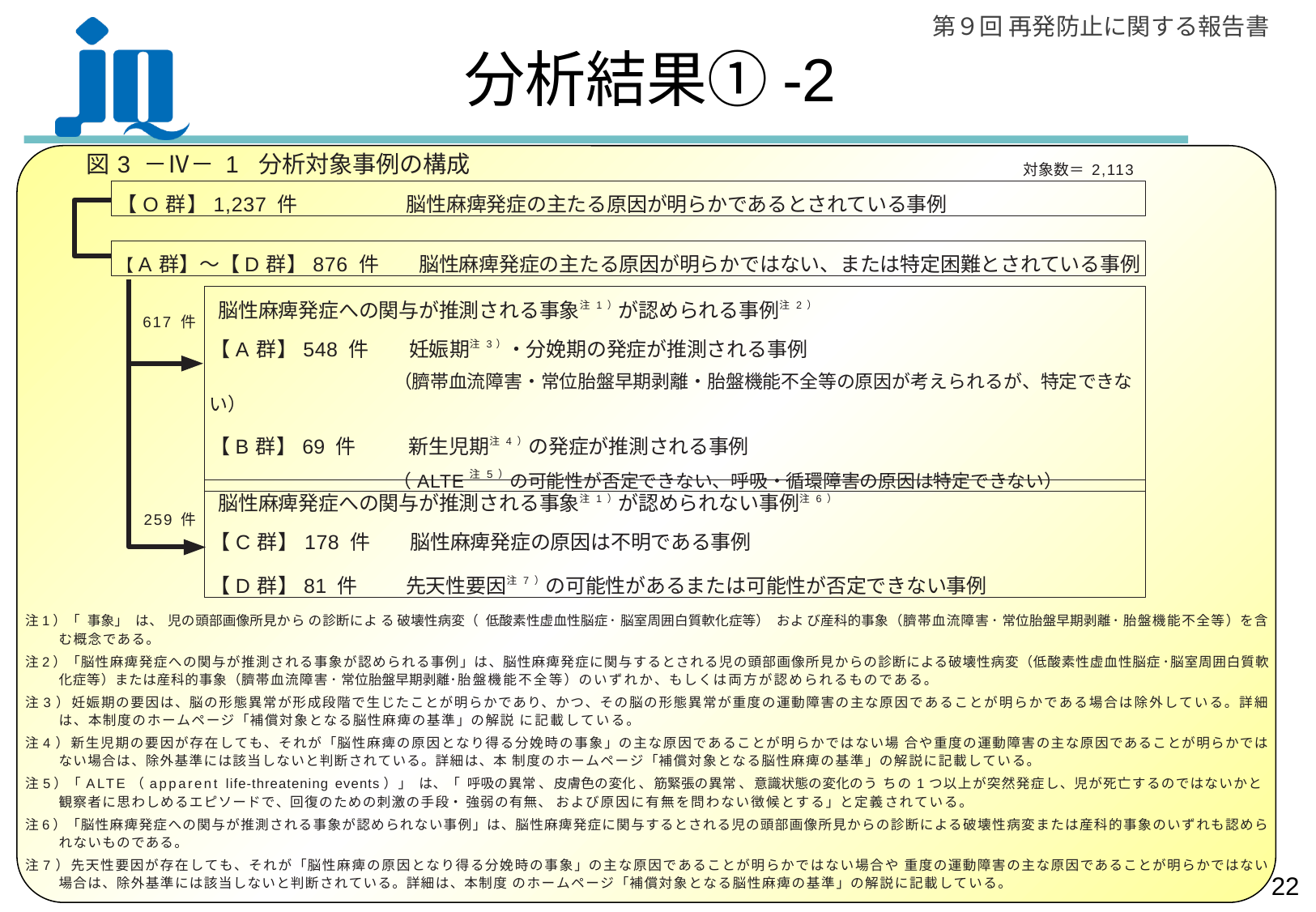

分析結果①-2

図3 －Ⅳ－ 1 分析対象事例の構成
対象数＝ 2,113
【O群】1,237 件　　　　　  脳性麻痺発症の主たる原因が明らかであるとされている事例

【A群】～【D群】876 件　　脳性麻痺発症の主たる原因が明らかではない、または特定困難とされている事例

脳性麻痺発症への関与が推測される事象注1）が認められる事例注2）
【A群】548 件　　妊娠期注3）・分娩期の発症が推測される事例
　　　　　　　　　　（臍帯血流障害・常位胎盤早期剥離・胎盤機能不全等の原因が考えられるが、特定できない）
【B群】69 件　　   新生児期注4）の発症が推測される事例
　　　　　　　　　  （ALTE注5）の可能性が否定できない、呼吸・循環障害の原因は特定できない）
617 件

脳性麻痺発症への関与が推測される事象注1）が認められない事例注6）
【C群】178 件　　脳性麻痺発症の原因は不明である事例
【D群】81 件　　  先天性要因注7）の可能性があるまたは可能性が否定できない事例
259 件

注1）「事象」は、児の頭部画像所見からの診断による破壊性病変（低酸素性虚血性脳症･ 脳室周囲白質軟化症等）および産科的事象（臍帯血流障害･ 常位胎盤早期剥離･ 胎盤機能不全等）を含む概念である。
注2）「脳性麻痺発症への関与が推測される事象が認められる事例」は、脳性麻痺発症に関与するとされる児の頭部画像所見からの診断による破壊性病変（低酸素性虚血性脳症･脳室周囲白質軟化症等）または産科的事象（臍帯血流障害･ 常位胎盤早期剥離･胎盤機能不全等）のいずれか、もしくは両方が認められるものである。
注3）妊娠期の要因は、脳の形態異常が形成段階で生じたことが明らかであり、かつ、その脳の形態異常が重度の運動障害の主な原因であることが明らかである場合は除外している。詳細は、本制度のホームページ「補償対象となる脳性麻痺の基準」の解説 に記載している。
注4）新生児期の要因が存在しても、それが「脳性麻痺の原因となり得る分娩時の事象」の主な原因であることが明らかではない場 合や重度の運動障害の主な原因であることが明らかではない場合は、除外基準には該当しないと判断されている。詳細は、本 制度のホームページ「補償対象となる脳性麻痺の基準」の解説に記載している。
注5）「ALTE（apparent life-threatening events）」は、「呼吸の異常、皮膚色の変化、筋緊張の異常、意識状態の変化のうちの1つ以上が突然発症し、児が死亡するのではないかと観察者に思わしめるエピソードで、回復のための刺激の手段・強弱の有無、 および原因に有無を問わない徴候とする」と定義されている。
注6）「脳性麻痺発症への関与が推測される事象が認められない事例」は、脳性麻痺発症に関与するとされる児の頭部画像所見からの診断による破壊性病変または産科的事象のいずれも認められないものである。
注7）先天性要因が存在しても、それが「脳性麻痺の原因となり得る分娩時の事象」の主な原因であることが明らかではない場合や 重度の運動障害の主な原因であることが明らかではない場合は、除外基準には該当しないと判断されている。詳細は、本制度 のホームページ「補償対象となる脳性麻痺の基準」の解説に記載している。
22